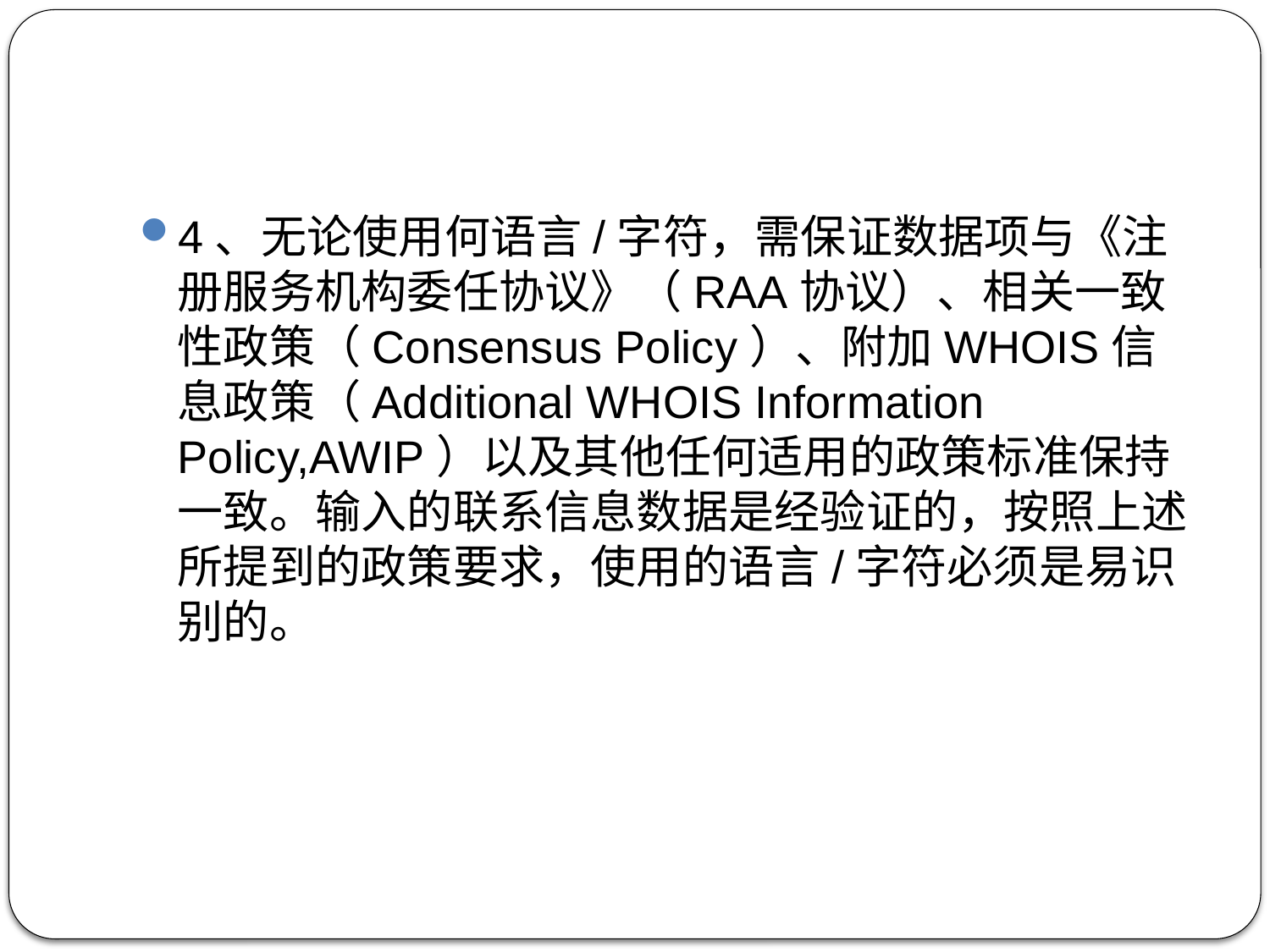

#
4、无论使用何语言/字符，需保证数据项与《注册服务机构委任协议》（RAA协议）、相关一致性政策（Consensus Policy）、附加WHOIS信息政策（Additional WHOIS Information Policy,AWIP）以及其他任何适用的政策标准保持一致。输入的联系信息数据是经验证的，按照上述所提到的政策要求，使用的语言/字符必须是易识别的。